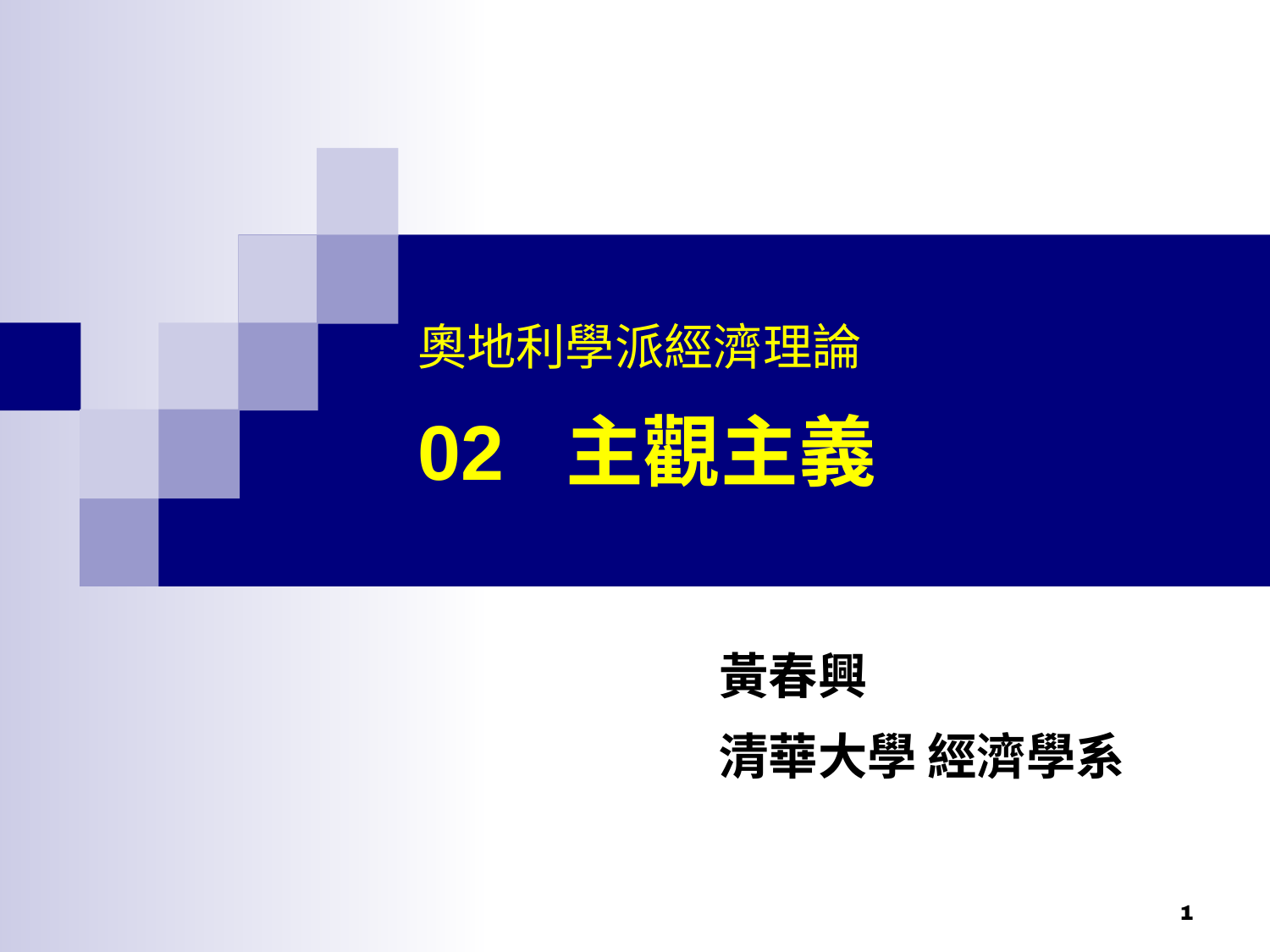

# 奧地利學派經濟理論 02  主觀主義
黃春興
清華大學 經濟學系
1